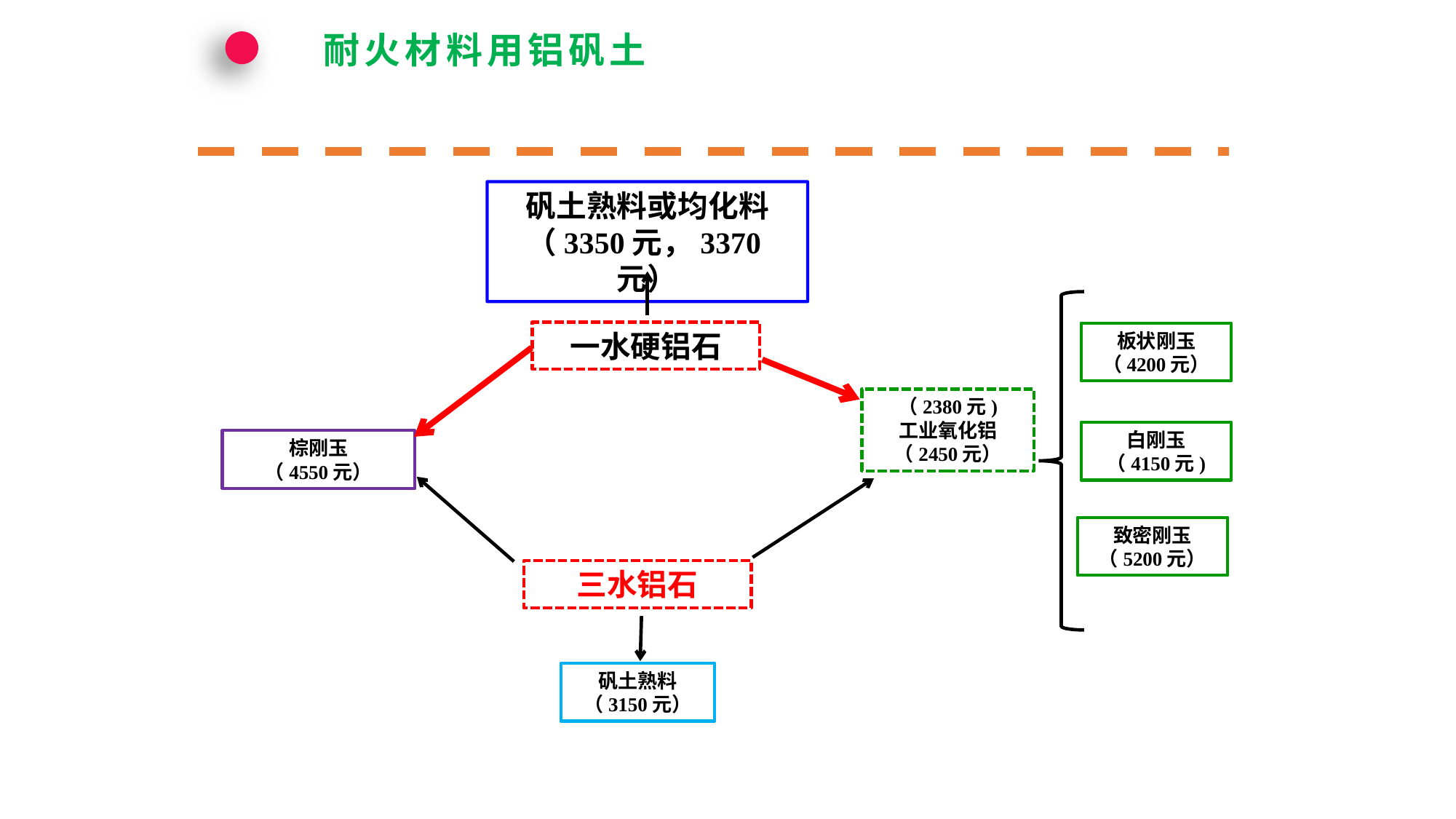

耐火材料用铝矾土

矾土熟料或均化料（3350元，3370元）

一水硬铝石
板状刚玉
（4200元）
（2380元)
工业氧化铝
（2450元）

白刚玉
（4150元)
棕刚玉
（4550元）
致密刚玉
（5200元）
三水铝石
矾土熟料
（3150元）